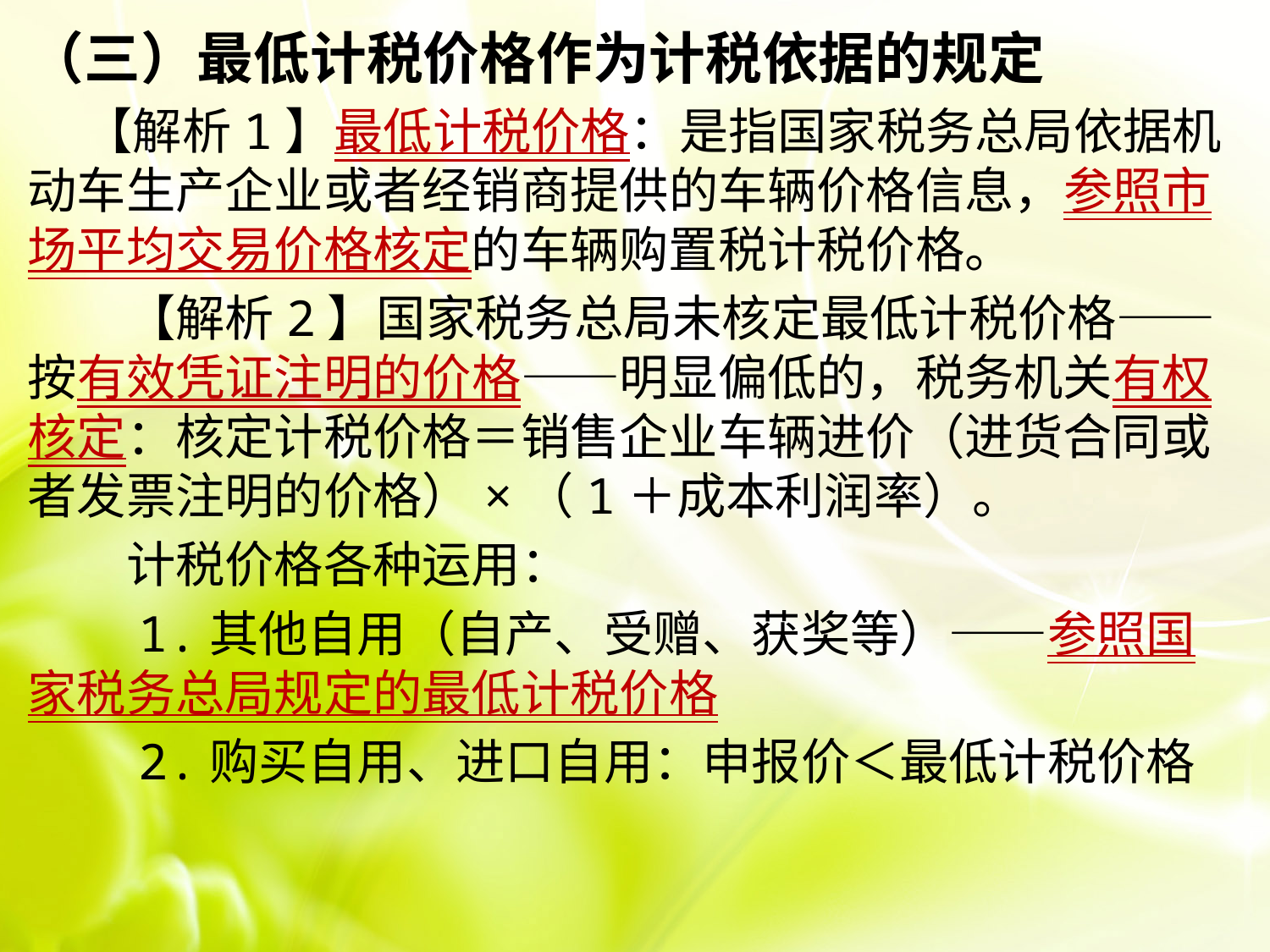

（三）最低计税价格作为计税依据的规定
    【解析1】最低计税价格：是指国家税务总局依据机动车生产企业或者经销商提供的车辆价格信息，参照市场平均交易价格核定的车辆购置税计税价格。
　　【解析2】国家税务总局未核定最低计税价格——按有效凭证注明的价格——明显偏低的，税务机关有权核定：核定计税价格＝销售企业车辆进价（进货合同或者发票注明的价格）×（1＋成本利润率）。
　　计税价格各种运用：
　　1.其他自用（自产、受赠、获奖等）——参照国家税务总局规定的最低计税价格
　　2.购买自用、进口自用：申报价＜最低计税价格